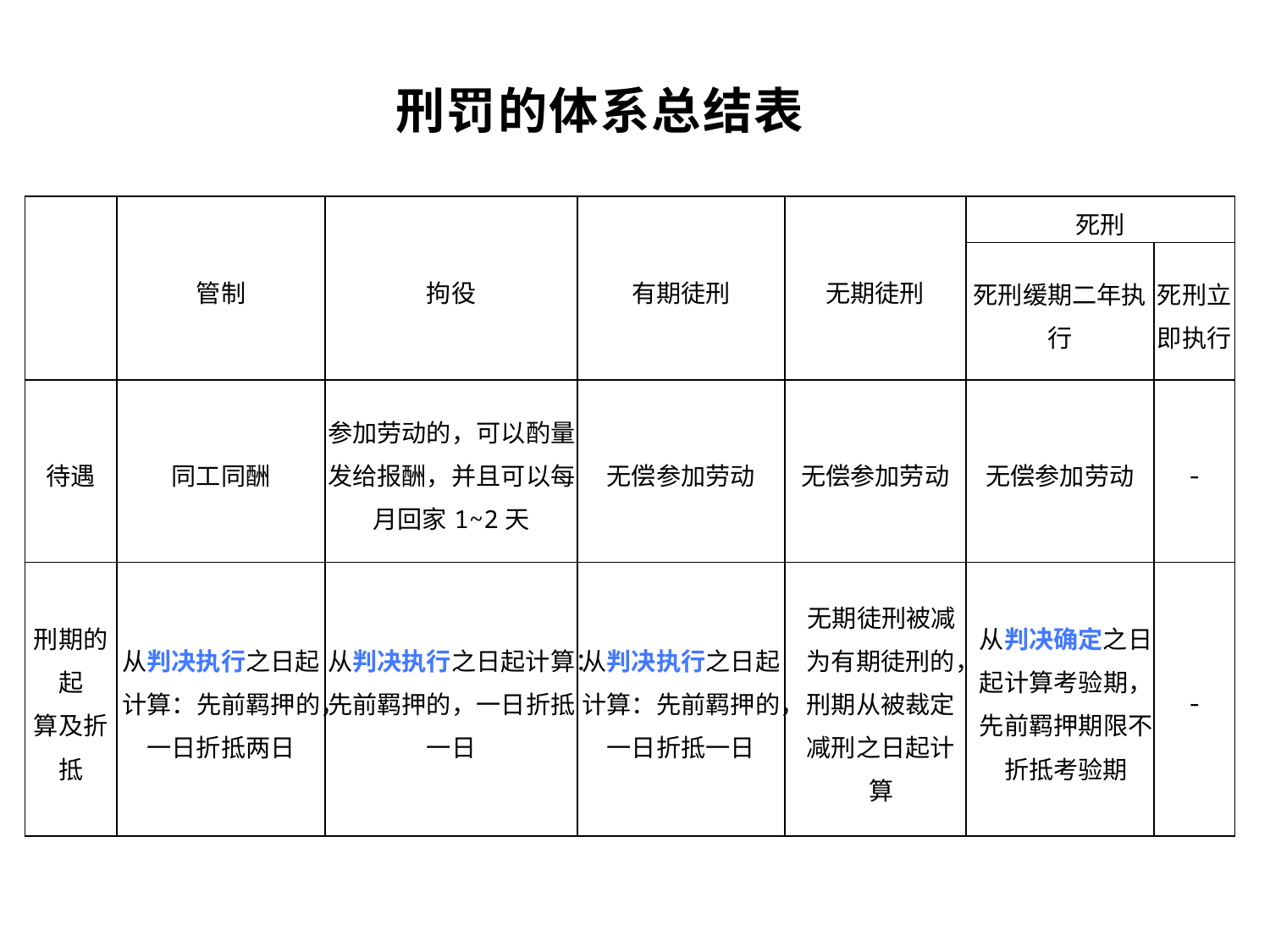

刑罚的体系总结表

|  | 管制 | 拘役 | 有期徒刑 | 无期徒刑 | 死刑 |  |
| --- | --- | --- | --- | --- | --- | --- |
|  |  |  |  |  | 死刑缓期二年执行 | 死刑立即执行 |
| 待遇 | 同工同酬 | 参加劳动的，可以酌量发给报酬，并且可以每月回家1~2天 | 无偿参加劳动 | 无偿参加劳动 | 无偿参加劳动 | - |
| 刑期的起 算及折抵 | 从判决执行之日起计算：先前羁押的，一日折抵两日 | 从判决执行之日起计算：先前羁押的，一日折抵一日 | 从判决执行之日起计算：先前羁押的，一日折抵一日 | 无期徒刑被减为有期徒刑的，刑期从被裁定减刑之日起计算 | 从判决确定之日起计算考验期，先前羁押期限不折抵考验期 | - |